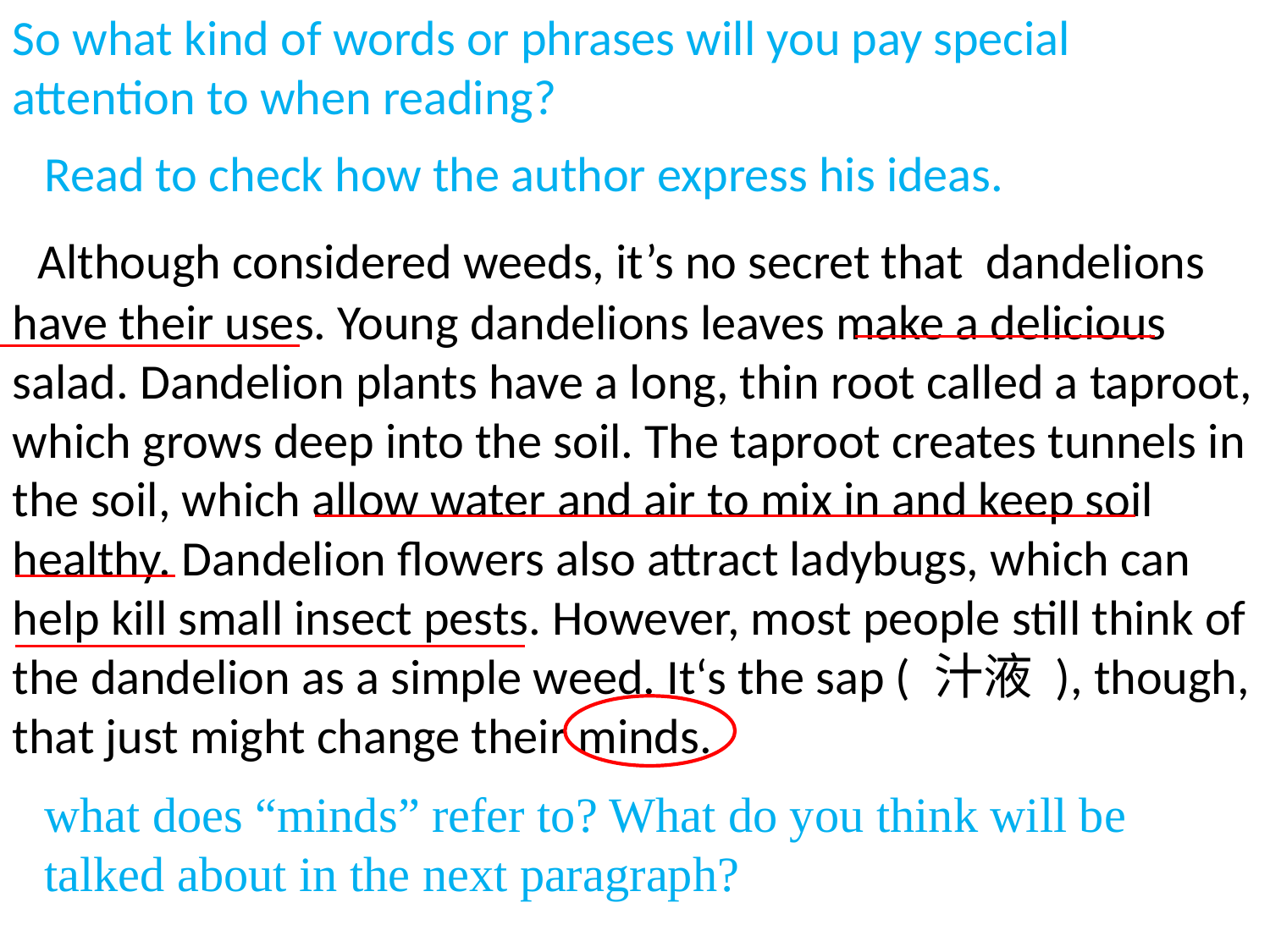

So what kind of words or phrases will you pay special attention to when reading?
 Read to check how the author express his ideas.
  Although considered weeds, it’s no secret that  dandelions have their uses. Young dandelions leaves make a delicious salad. Dandelion plants have a long, thin root called a taproot, which grows deep into the soil. The taproot creates tunnels in the soil, which allow water and air to mix in and keep soil healthy. Dandelion flowers also attract ladybugs, which can help kill small insect pests. However, most people still think of the dandelion as a simple weed. It‘s the sap ( 汁液 ), though, that just might change their minds.

what does “minds” refer to? What do you think will be
talked about in the next paragraph?